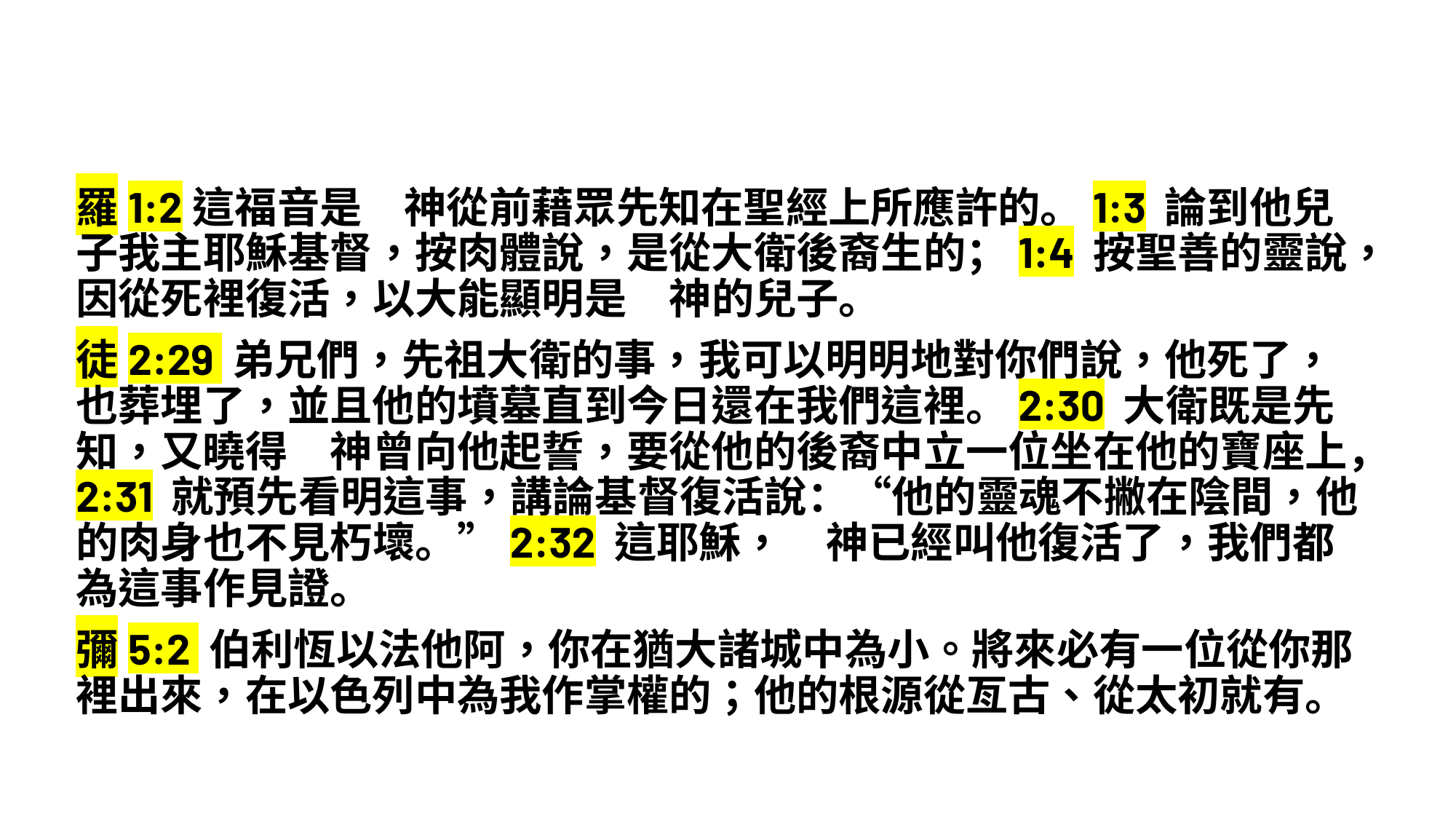

羅1:2這福音是　神從前藉眾先知在聖經上所應許的。1:3 論到他兒子我主耶穌基督，按肉體說，是從大衛後裔生的；1:4 按聖善的靈說，因從死裡復活，以大能顯明是　神的兒子。
徒2:29 弟兄們，先祖大衛的事，我可以明明地對你們說，他死了，也葬埋了，並且他的墳墓直到今日還在我們這裡。2:30 大衛既是先知，又曉得　神曾向他起誓，要從他的後裔中立一位坐在他的寶座上，2:31 就預先看明這事，講論基督復活說：“他的靈魂不撇在陰間，他的肉身也不見朽壞。”2:32 這耶穌，　神已經叫他復活了，我們都為這事作見證。
彌5:2 伯利恆以法他阿，你在猶大諸城中為小。將來必有一位從你那裡出來，在以色列中為我作掌權的；他的根源從亙古、從太初就有。